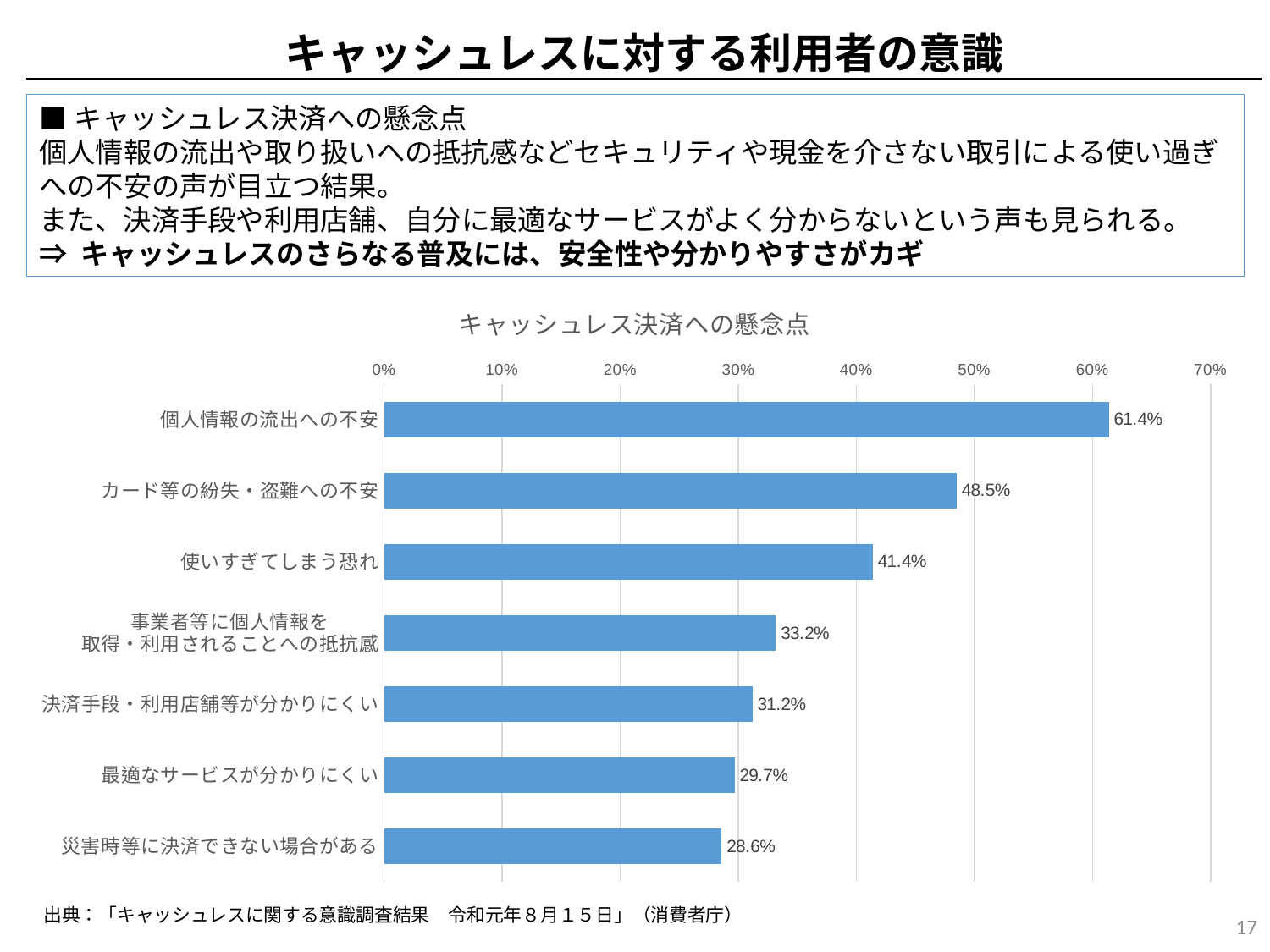

キャッシュレスに対する利用者の意識
■キャッシュレス決済への懸念点
個人情報の流出や取り扱いへの抵抗感などセキュリティや現金を介さない取引による使い過ぎへの不安の声が目立つ結果。
また、決済手段や利用店舗、自分に最適なサービスがよく分からないという声も見られる。
⇒ キャッシュレスのさらなる普及には、安全性や分かりやすさがカギ

### Chart: キャッシュレス決済への懸念点

| Category |  |
|---|---|
| 個人情報の流出への不安 | 0.614 |
| カード等の紛失・盗難への不安 | 0.485 |
| 使いすぎてしまう恐れ | 0.414 |
| 事業者等に個人情報を
取得・利用されることへの抵抗感 | 0.332 |
| 決済手段・利用店舗等が分かりにくい | 0.312 |
| 最適なサービスが分かりにくい | 0.297 |
| 災害時等に決済できない場合がある | 0.28600000000000003 |
出典：「キャッシュレスに関する意識調査結果　令和元年８月１５日」（消費者庁）
17